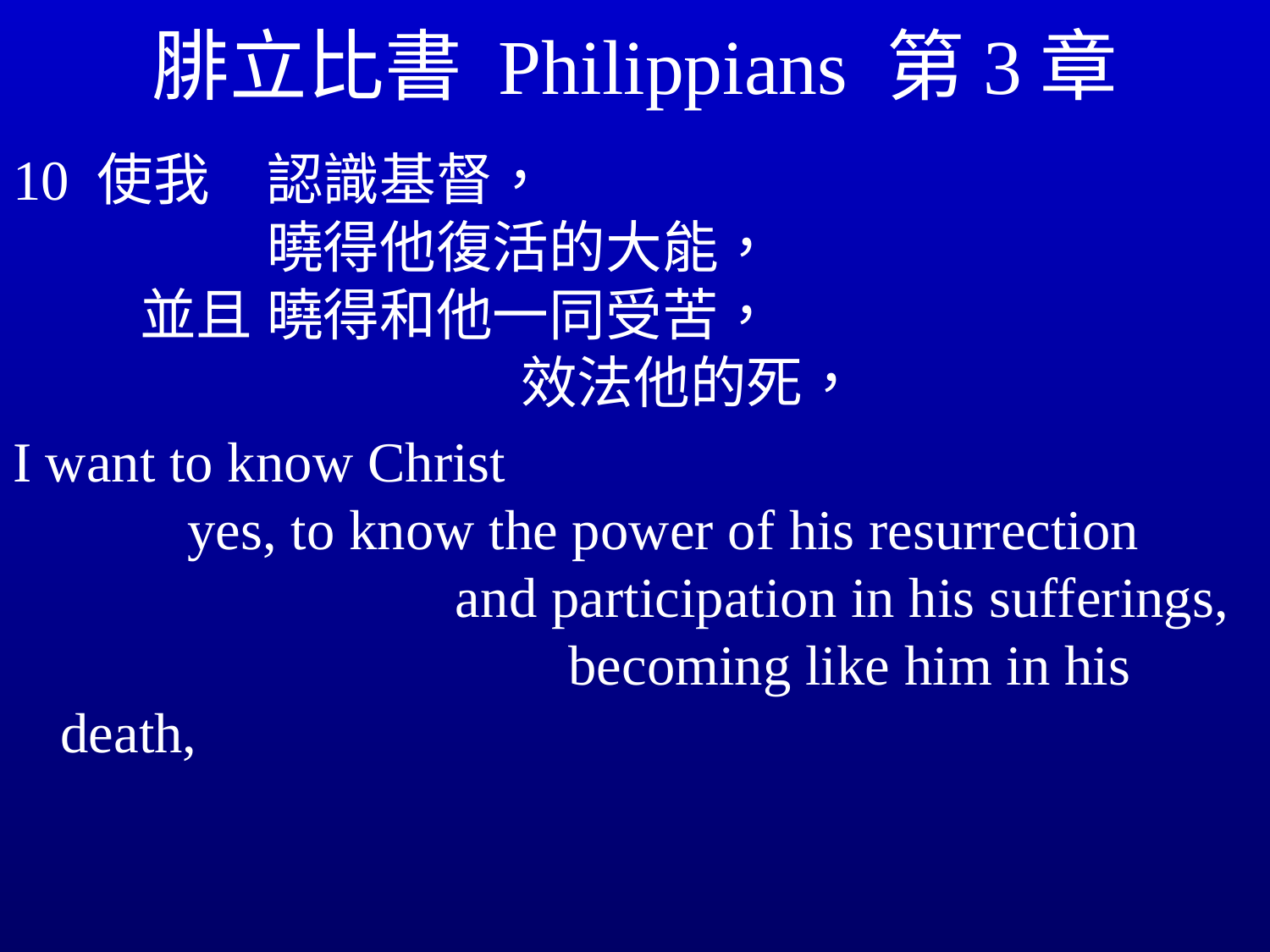

# 腓立比書 Philippians 第3章
10 使我	認識基督，							曉得他復活的大能，				並且	曉得和他一同受苦，
	效法他的死，
I want to know Christ							yes, to know the power of his resurrection				 and participation in his sufferings, 				becoming like him in his death,